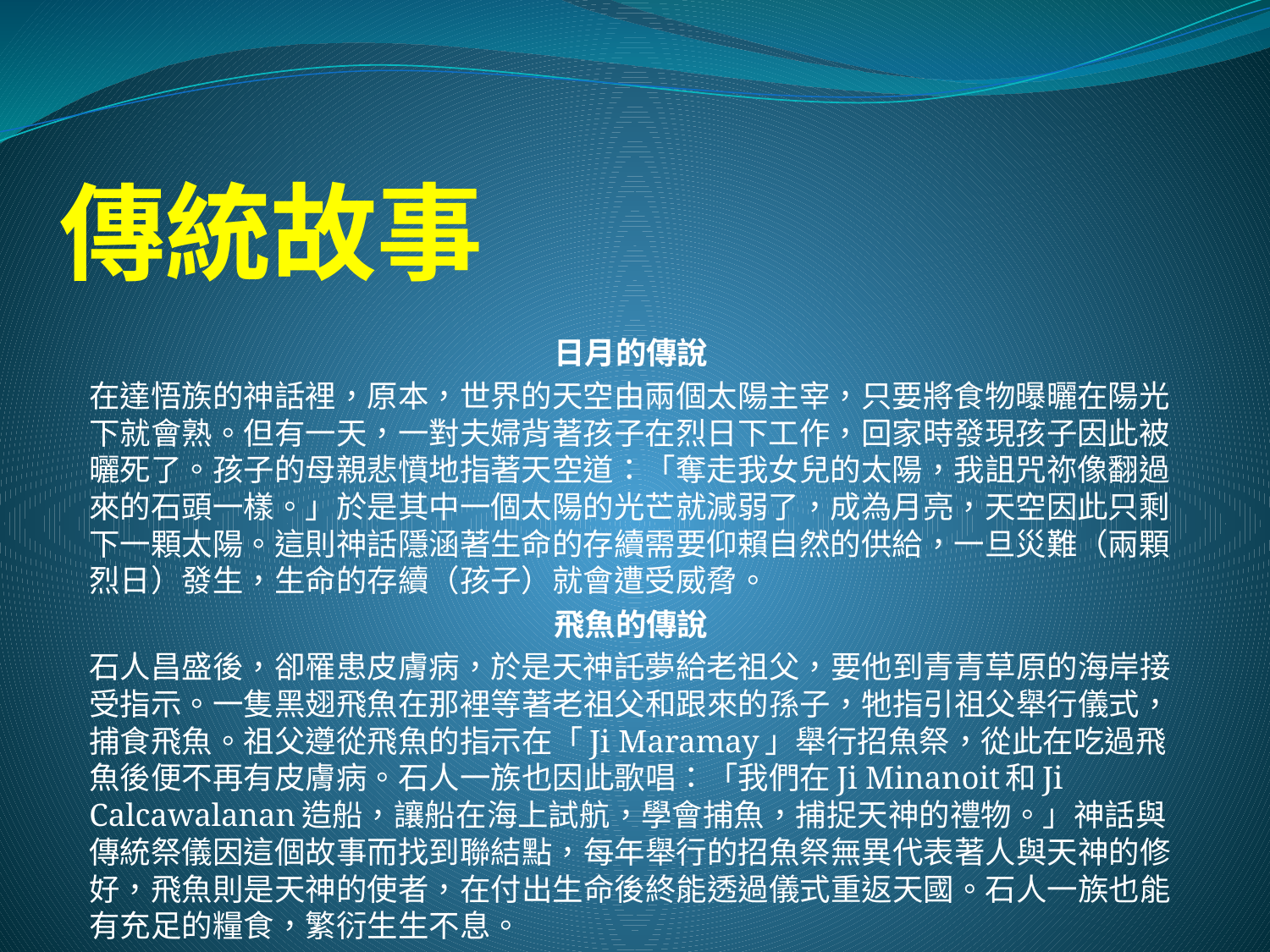

# 傳統故事
日月的傳說
在達悟族的神話裡，原本，世界的天空由兩個太陽主宰，只要將食物曝曬在陽光下就會熟。但有一天，一對夫婦背著孩子在烈日下工作，回家時發現孩子因此被曬死了。孩子的母親悲憤地指著天空道：「奪走我女兒的太陽，我詛咒祢像翻過來的石頭一樣。」於是其中一個太陽的光芒就減弱了，成為月亮，天空因此只剩下一顆太陽。這則神話隱涵著生命的存續需要仰賴自然的供給，一旦災難（兩顆烈日）發生，生命的存續（孩子）就會遭受威脅。
飛魚的傳說
石人昌盛後，卻罹患皮膚病，於是天神託夢給老祖父，要他到青青草原的海岸接受指示。一隻黑翅飛魚在那裡等著老祖父和跟來的孫子，牠指引祖父舉行儀式，捕食飛魚。祖父遵從飛魚的指示在「Ji Maramay」舉行招魚祭，從此在吃過飛魚後便不再有皮膚病。石人一族也因此歌唱：「我們在Ji Minanoit和Ji Calcawalanan造船，讓船在海上試航，學會捕魚，捕捉天神的禮物。」神話與傳統祭儀因這個故事而找到聯結點，每年舉行的招魚祭無異代表著人與天神的修好，飛魚則是天神的使者，在付出生命後終能透過儀式重返天國。石人一族也能有充足的糧食，繁衍生生不息。